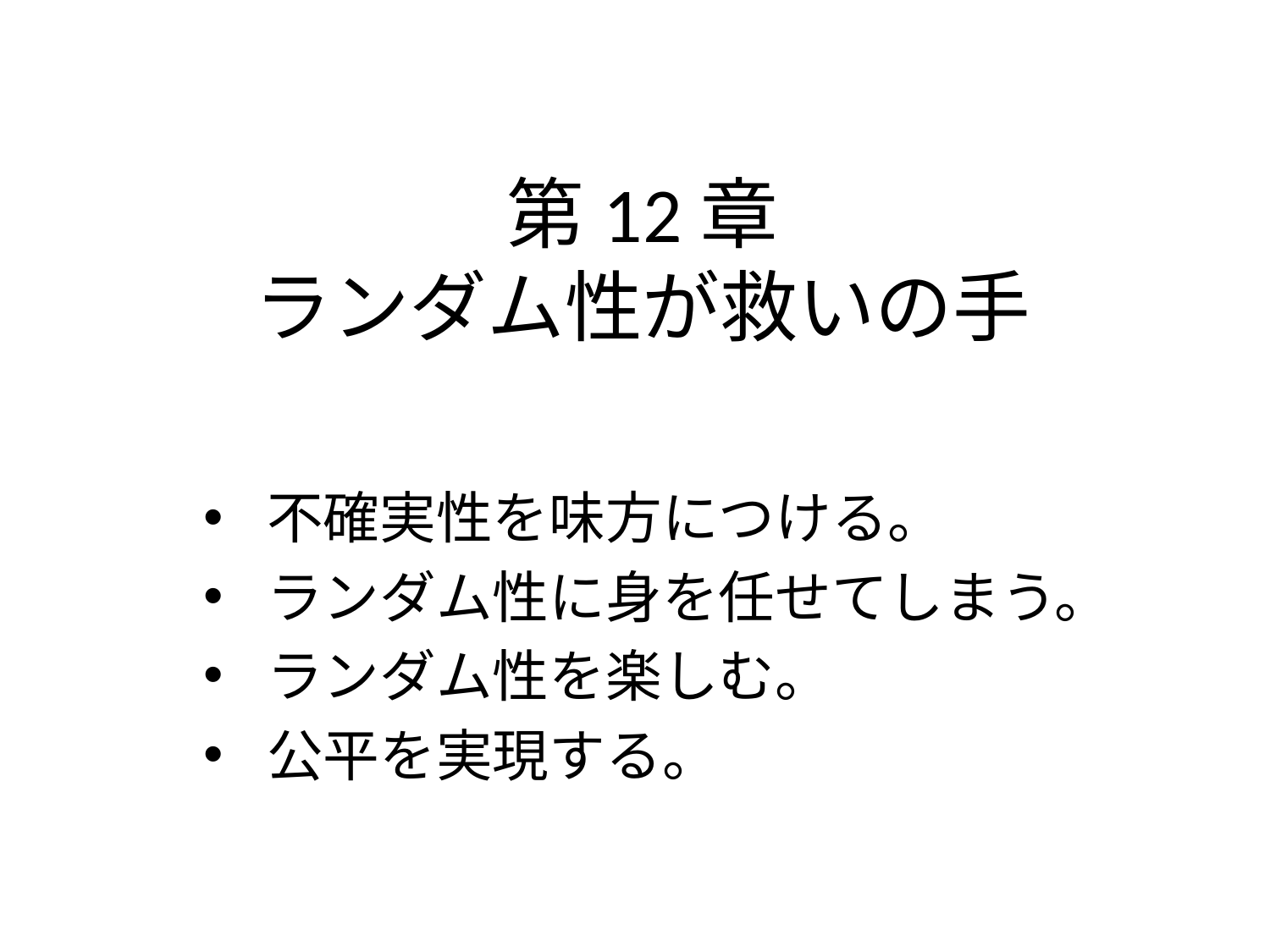

# 第12章 ランダム性が救いの手
不確実性を味方につける。
ランダム性に身を任せてしまう。
ランダム性を楽しむ。
公平を実現する。